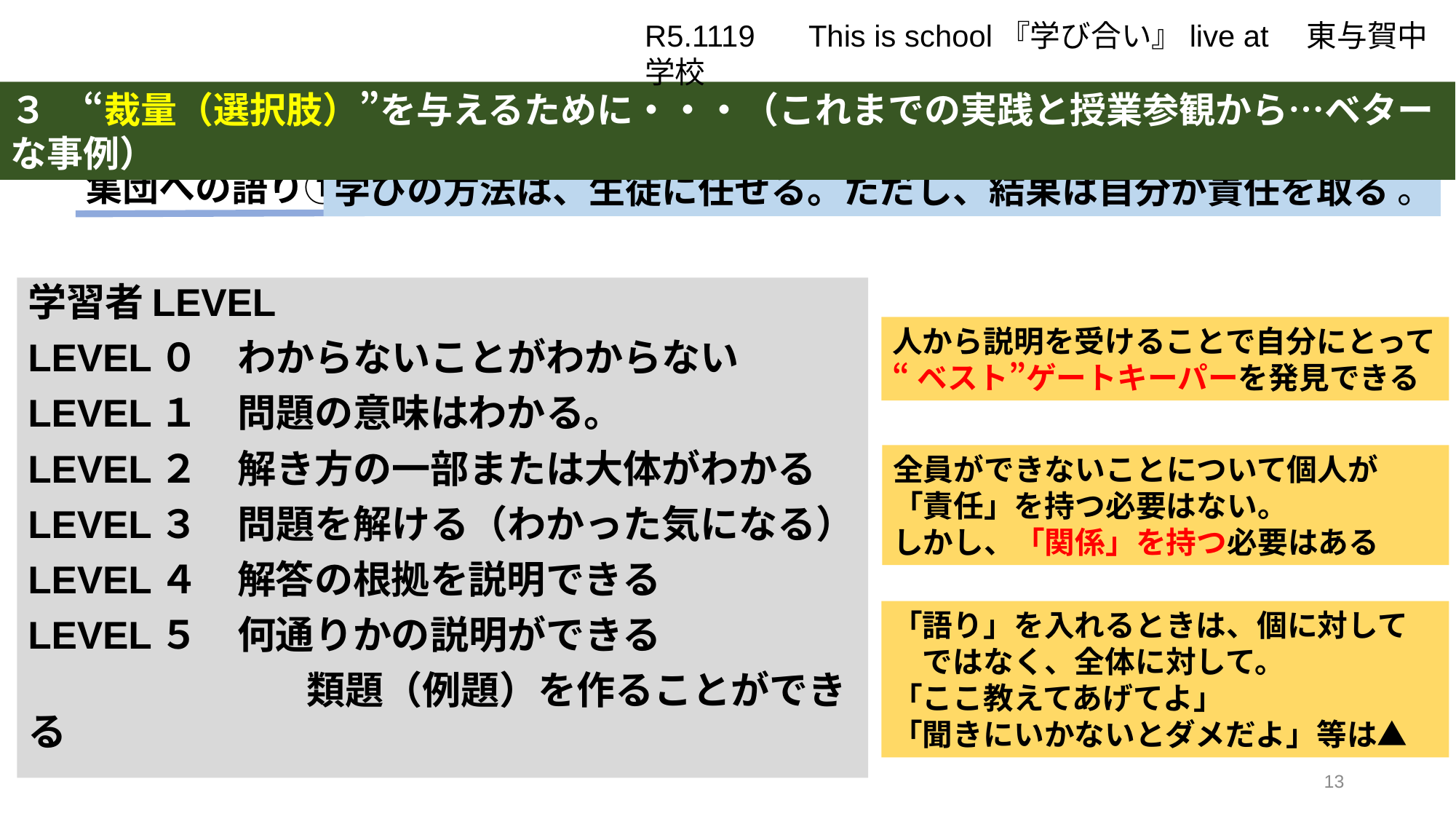

R5.1119 　This is school『学び合い』live at　東与賀中学校
３　“裁量（選択肢）”を与えるために・・・（これまでの実践と授業参観から…ベターな事例）
集団への語り①
学びの方法は、生徒に任せる。ただし、結果は自分が責任を取る 。
学習者LEVEL
LEVEL０　わからないことがわからない
LEVEL１　問題の意味はわかる。
LEVEL２　解き方の一部または大体がわかる
LEVEL３　問題を解ける（わかった気になる）
LEVEL４　解答の根拠を説明できる
LEVEL５　何通りかの説明ができる
　　　　　　　 類題（例題）を作ることができる
人から説明を受けることで自分にとって
“ベスト”ゲートキーパーを発見できる
全員ができないことについて個人が「責任」を持つ必要はない。
しかし、「関係」を持つ必要はある
「語り」を入れるときは、個に対して
　ではなく、全体に対して。
「ここ教えてあげてよ」
「聞きにいかないとダメだよ」等は▲
13